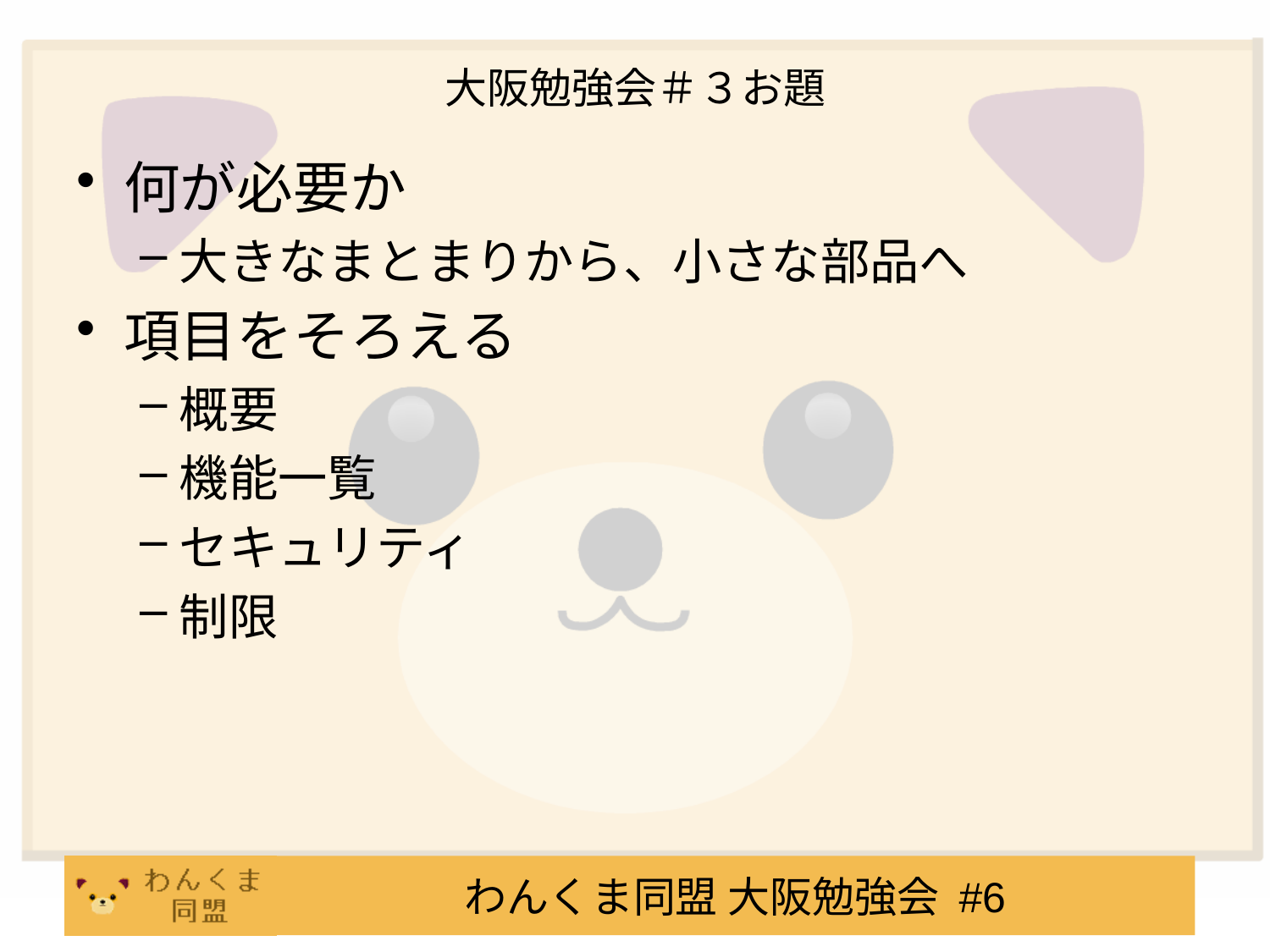

# 大阪勉強会＃３お題
何が必要か
大きなまとまりから、小さな部品へ
項目をそろえる
概要
機能一覧
セキュリティ
制限